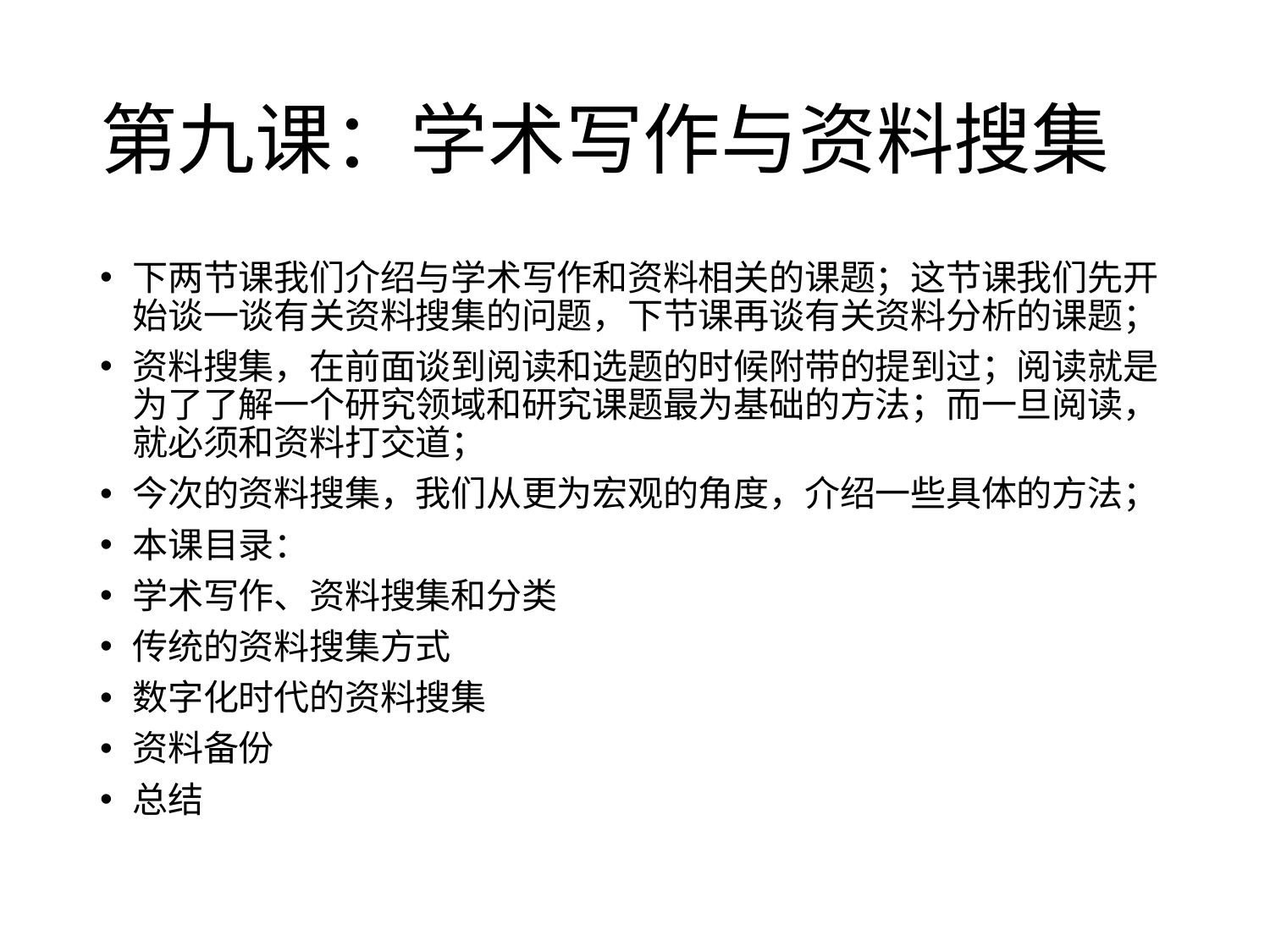

# 第九课：学术写作与资料搜集
下两节课我们介绍与学术写作和资料相关的课题；这节课我们先开始谈一谈有关资料搜集的问题，下节课再谈有关资料分析的课题；
资料搜集，在前面谈到阅读和选题的时候附带的提到过；阅读就是为了了解一个研究领域和研究课题最为基础的方法；而一旦阅读，就必须和资料打交道；
今次的资料搜集，我们从更为宏观的角度，介绍一些具体的方法；
本课目录：
学术写作、资料搜集和分类
传统的资料搜集方式
数字化时代的资料搜集
资料备份
总结